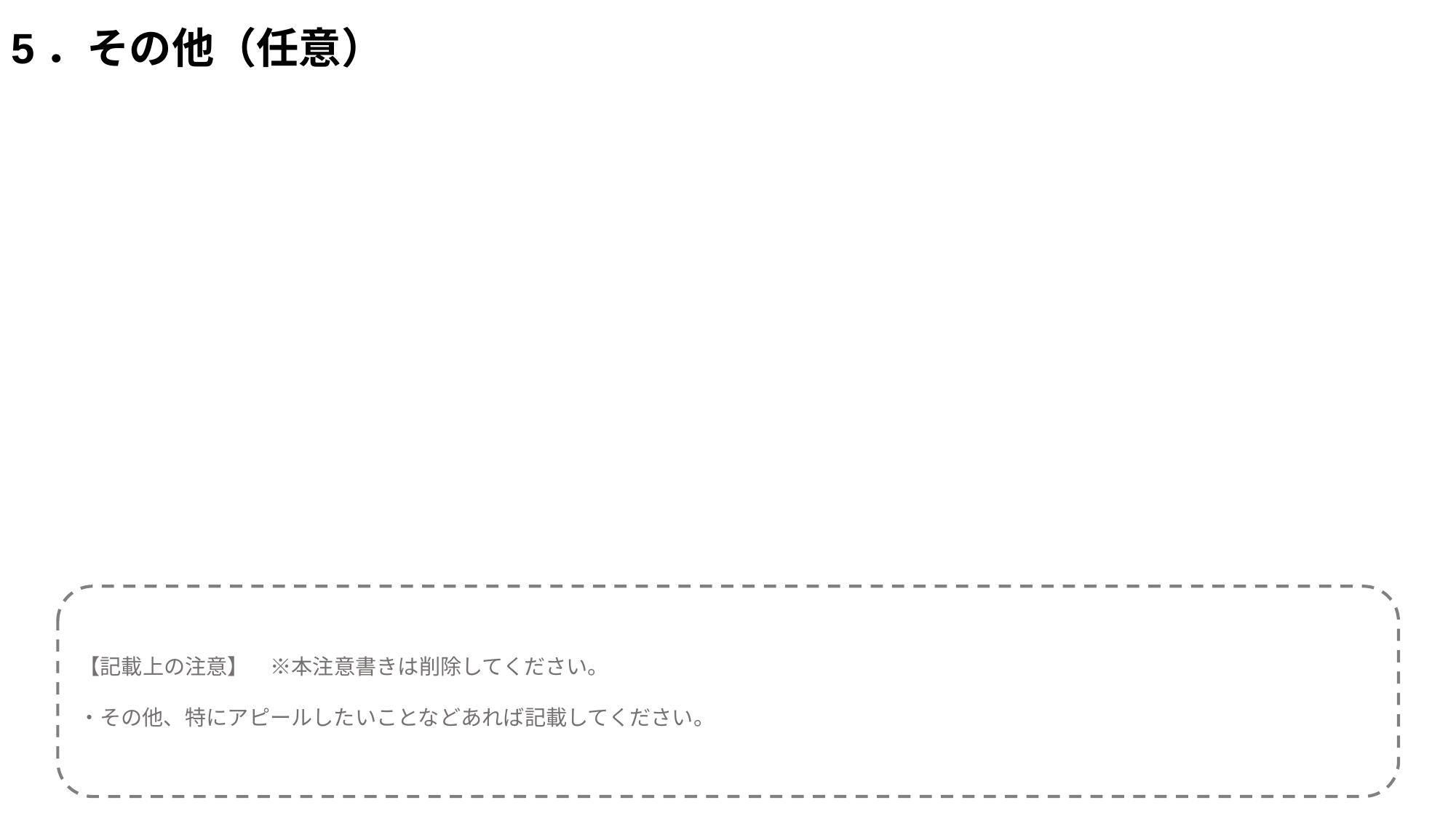

# 5．その他（任意）

【記載上の注意】　※本注意書きは削除してください。

・その他、特にアピールしたいことなどあれば記載してください。